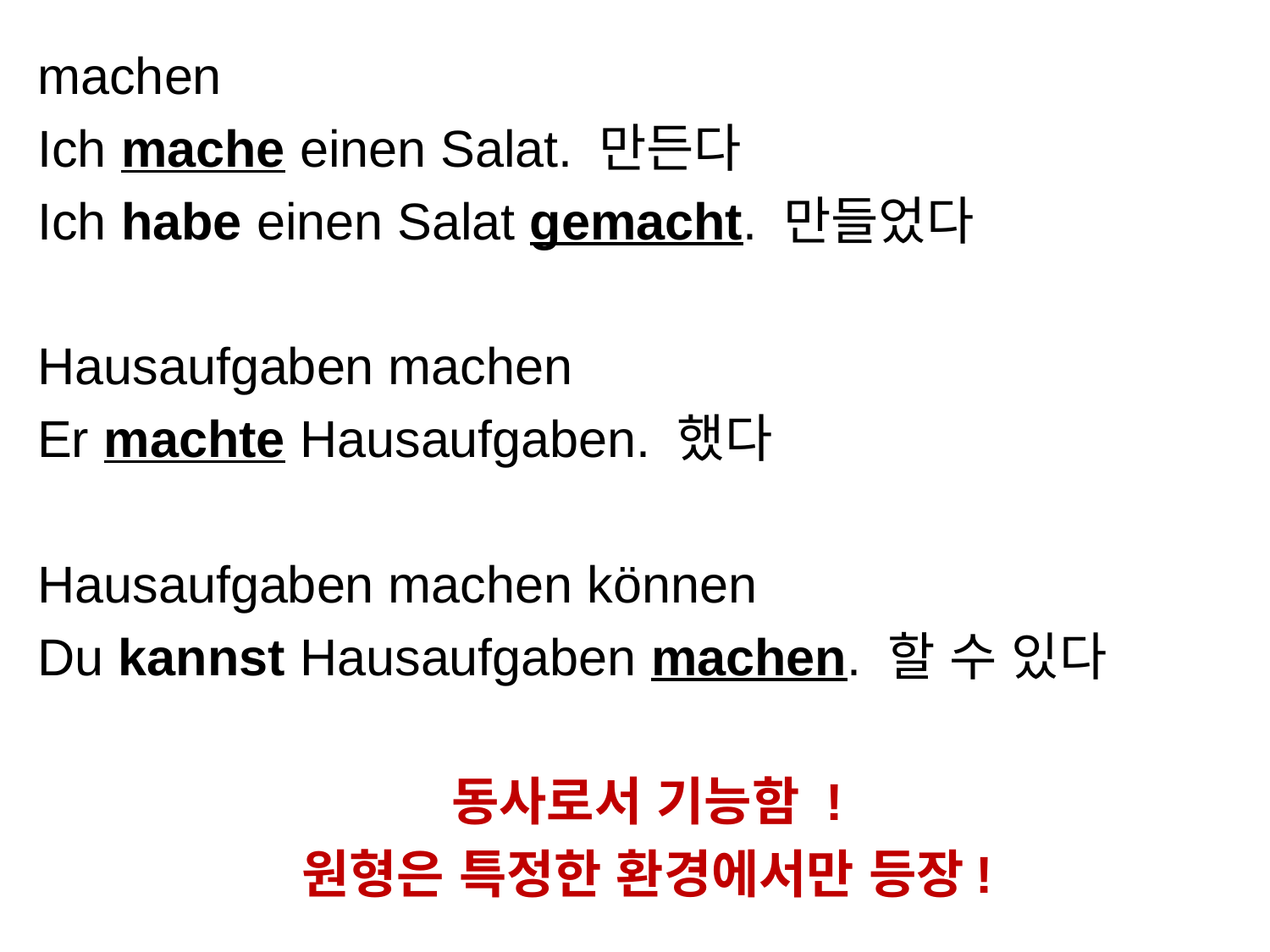

machen
Ich mache einen Salat. 만든다
Ich habe einen Salat gemacht. 만들었다

Hausaufgaben machen
Er machte Hausaufgaben. 했다

Hausaufgaben machen können
Du kannst Hausaufgaben machen. 할 수 있다

동사로서 기능함 !
원형은 특정한 환경에서만 등장!